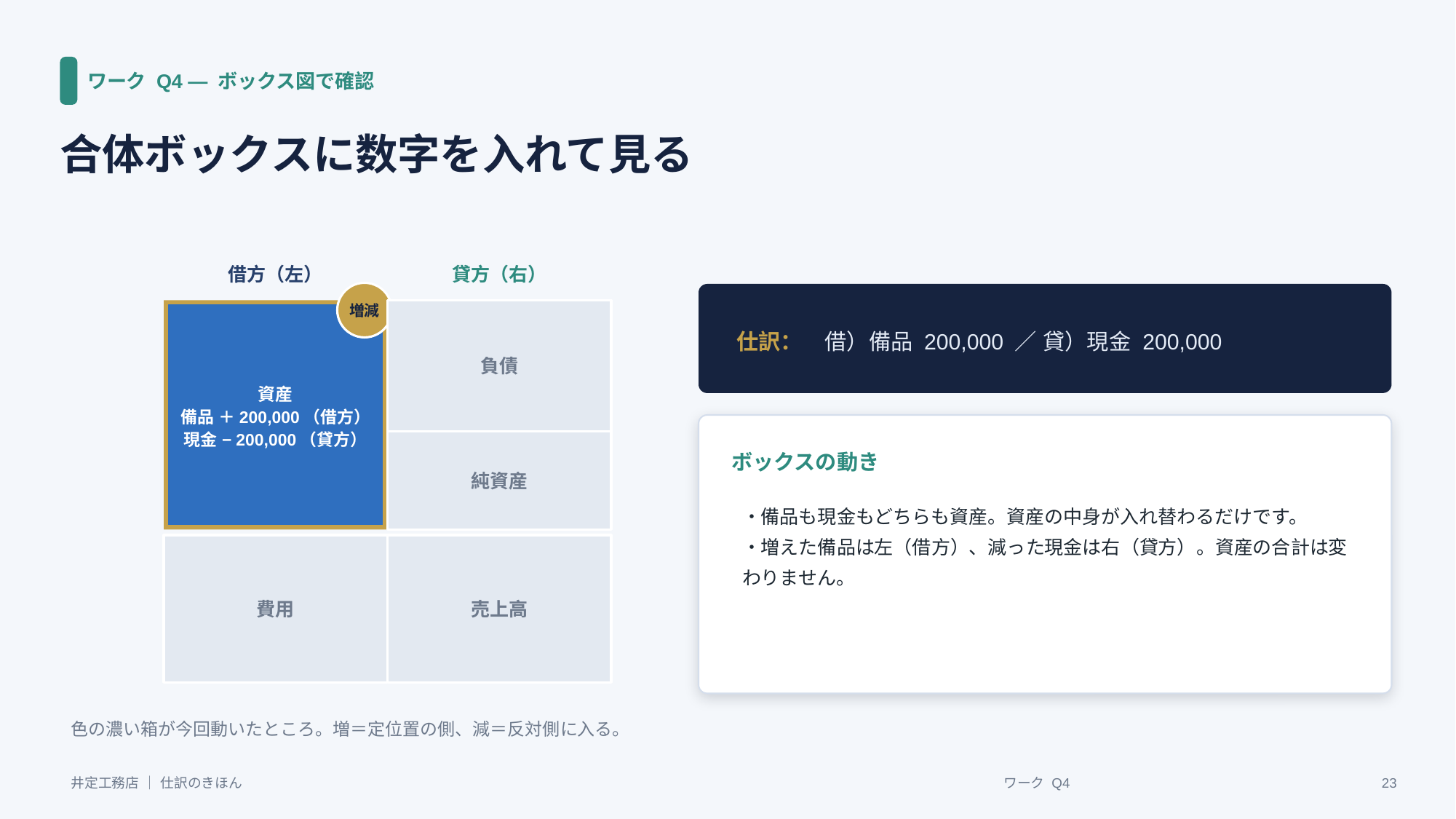

ワーク Q4 ― ボックス図で確認
合体ボックスに数字を入れて見る
借方（左）
貸方（右）

増減

仕訳：　借）備品 200,000 ／ 貸）現金 200,000

資産
備品 ＋200,000（借方）
現金 −200,000（貸方）

負債

純資産
ボックスの動き
・備品も現金もどちらも資産。資産の中身が入れ替わるだけです。
・増えた備品は左（借方）、減った現金は右（貸方）。資産の合計は変わりません。

費用

売上高
色の濃い箱が今回動いたところ。増＝定位置の側、減＝反対側に入る。
井定工務店 ｜ 仕訳のきほん
ワーク Q4
23